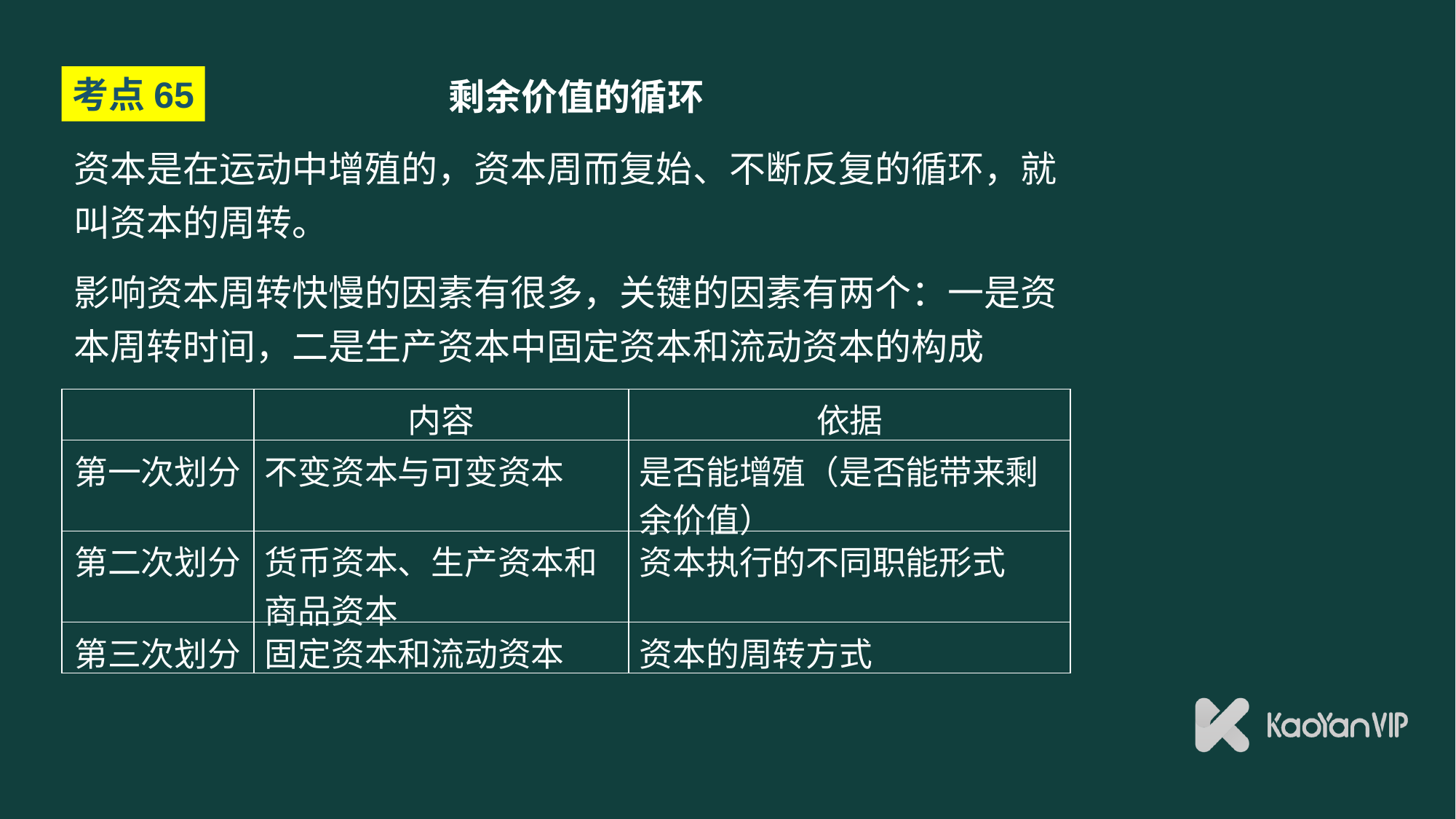

# 剩余价值的循环
考点65
资本是在运动中增殖的，资本周而复始、不断反复的循环，就叫资本的周转。
影响资本周转快慢的因素有很多，关键的因素有两个：一是资本周转时间，二是生产资本中固定资本和流动资本的构成
|  | 内容 | 依据 |
| --- | --- | --- |
| 第一次划分 | 不变资本与可变资本 | 是否能增殖（是否能带来剩余价值） |
| 第二次划分 | 货币资本、生产资本和商品资本 | 资本执行的不同职能形式 |
| 第三次划分 | 固定资本和流动资本 | 资本的周转方式 |